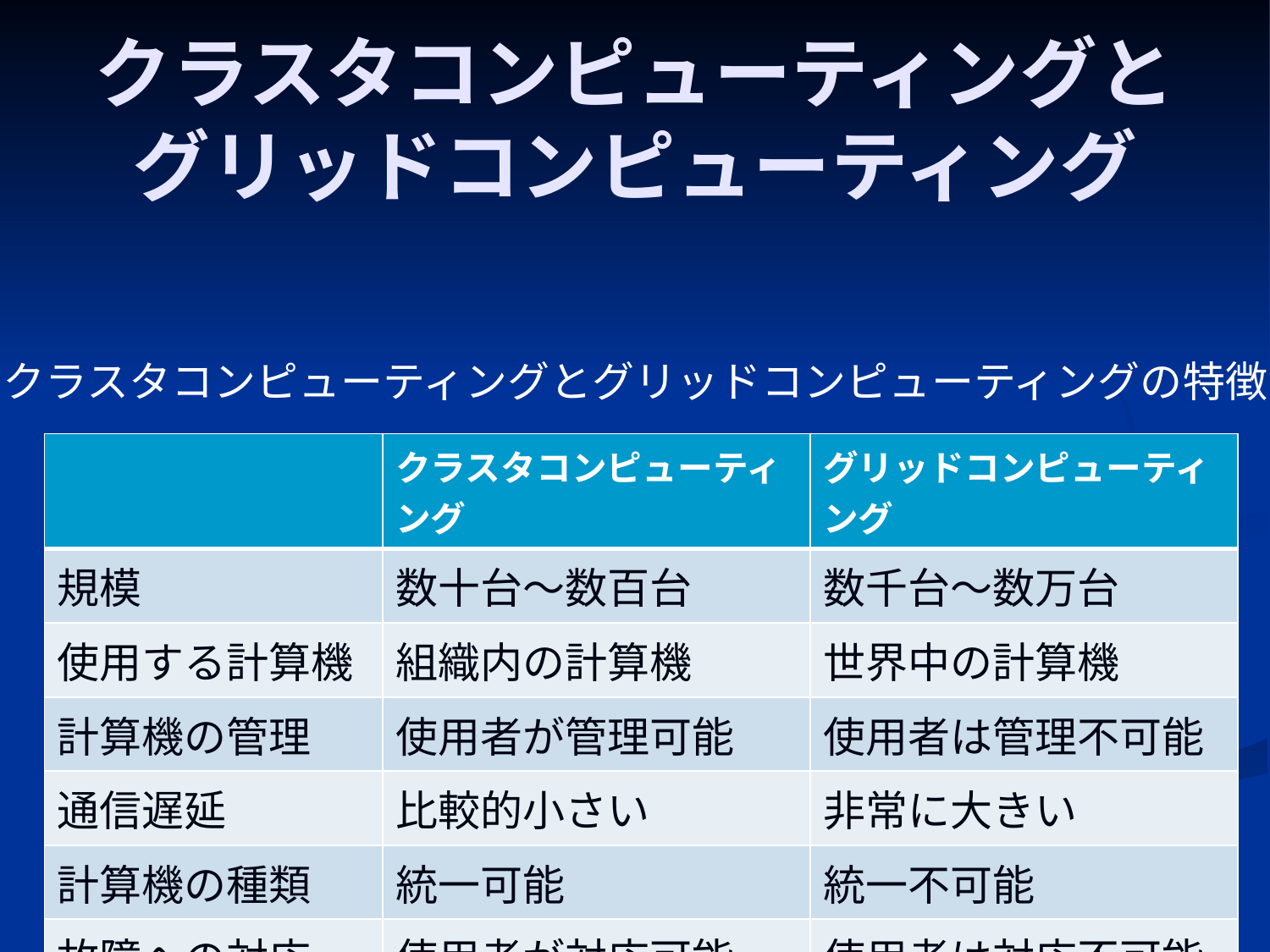

# クラスタコンピューティングと グリッドコンピューティング
クラスタコンピューティングとグリッドコンピューティングの特徴
|  | クラスタコンピューティング | グリッドコンピューティング |
| --- | --- | --- |
| 規模 | 数十台～数百台 | 数千台～数万台 |
| 使用する計算機 | 組織内の計算機 | 世界中の計算機 |
| 計算機の管理 | 使用者が管理可能 | 使用者は管理不可能 |
| 通信遅延 | 比較的小さい | 非常に大きい |
| 計算機の種類 | 統一可能 | 統一不可能 |
| 故障への対応 | 使用者が対応可能 | 使用者は対応不可能 |